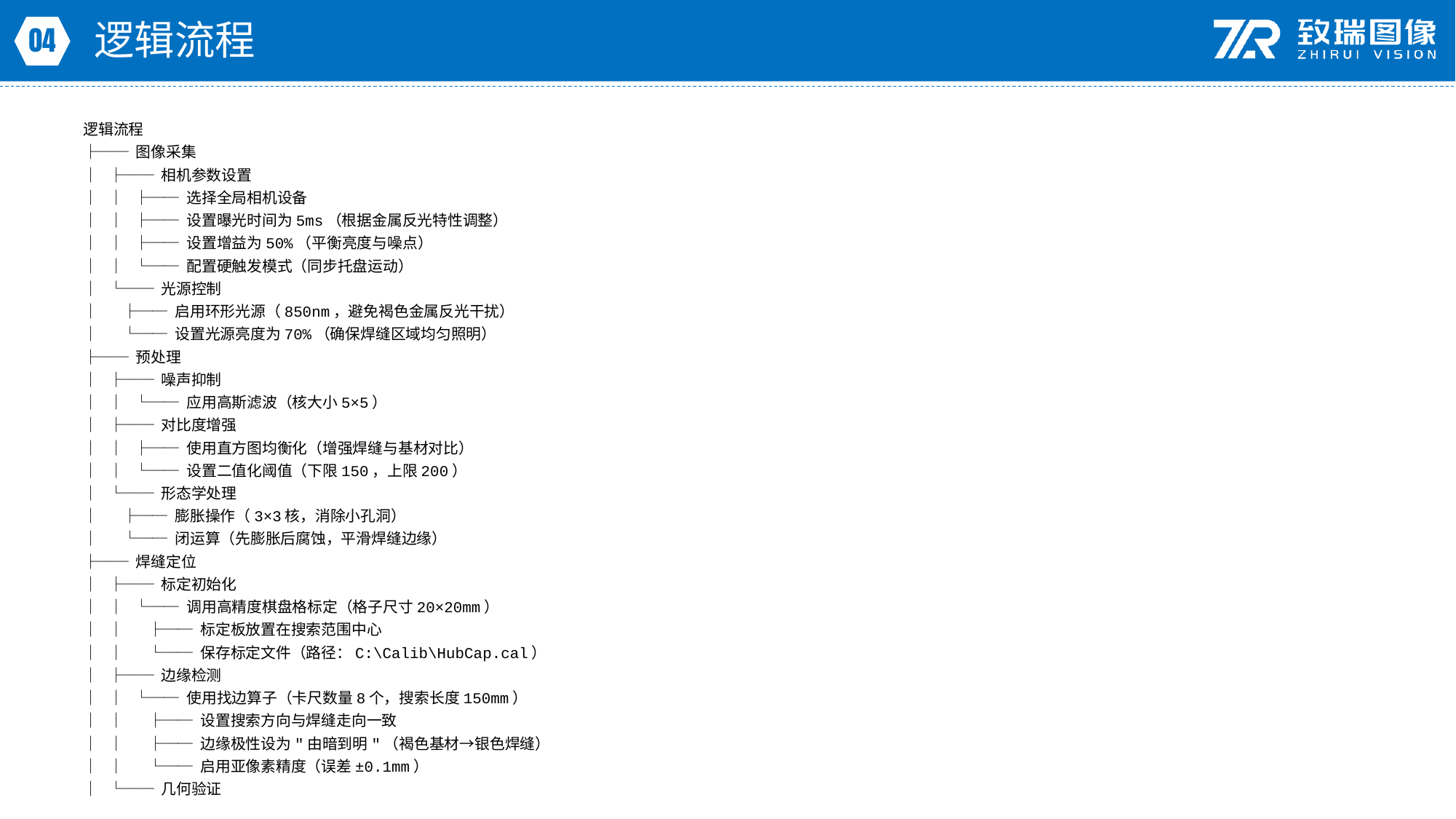

逻辑流程
04

逻辑流程
├── 图像采集
│   ├── 相机参数设置
│   │   ├── 选择全局相机设备
│   │   ├── 设置曝光时间为5ms（根据金属反光特性调整）
│   │   ├── 设置增益为50%（平衡亮度与噪点）
│   │   └── 配置硬触发模式（同步托盘运动）
│   └── 光源控制
│       ├── 启用环形光源（850nm，避免褐色金属反光干扰）
│       └── 设置光源亮度为70%（确保焊缝区域均匀照明）
├── 预处理
│   ├── 噪声抑制
│   │   └── 应用高斯滤波（核大小5×5）
│   ├── 对比度增强
│   │   ├── 使用直方图均衡化（增强焊缝与基材对比）
│   │   └── 设置二值化阈值（下限150，上限200）
│   └── 形态学处理
│       ├── 膨胀操作（3×3核，消除小孔洞）
│       └── 闭运算（先膨胀后腐蚀，平滑焊缝边缘）
├── 焊缝定位
│   ├── 标定初始化
│   │   └── 调用高精度棋盘格标定（格子尺寸20×20mm）
│   │       ├── 标定板放置在搜索范围中心
│   │       └── 保存标定文件（路径：C:\Calib\HubCap.cal）
│   ├── 边缘检测
│   │   └── 使用找边算子（卡尺数量8个，搜索长度150mm）
│   │       ├── 设置搜索方向与焊缝走向一致
│   │       ├── 边缘极性设为"由暗到明"（褐色基材→银色焊缝）
│   │       └── 启用亚像素精度（误差±0.1mm）
│   └── 几何验证